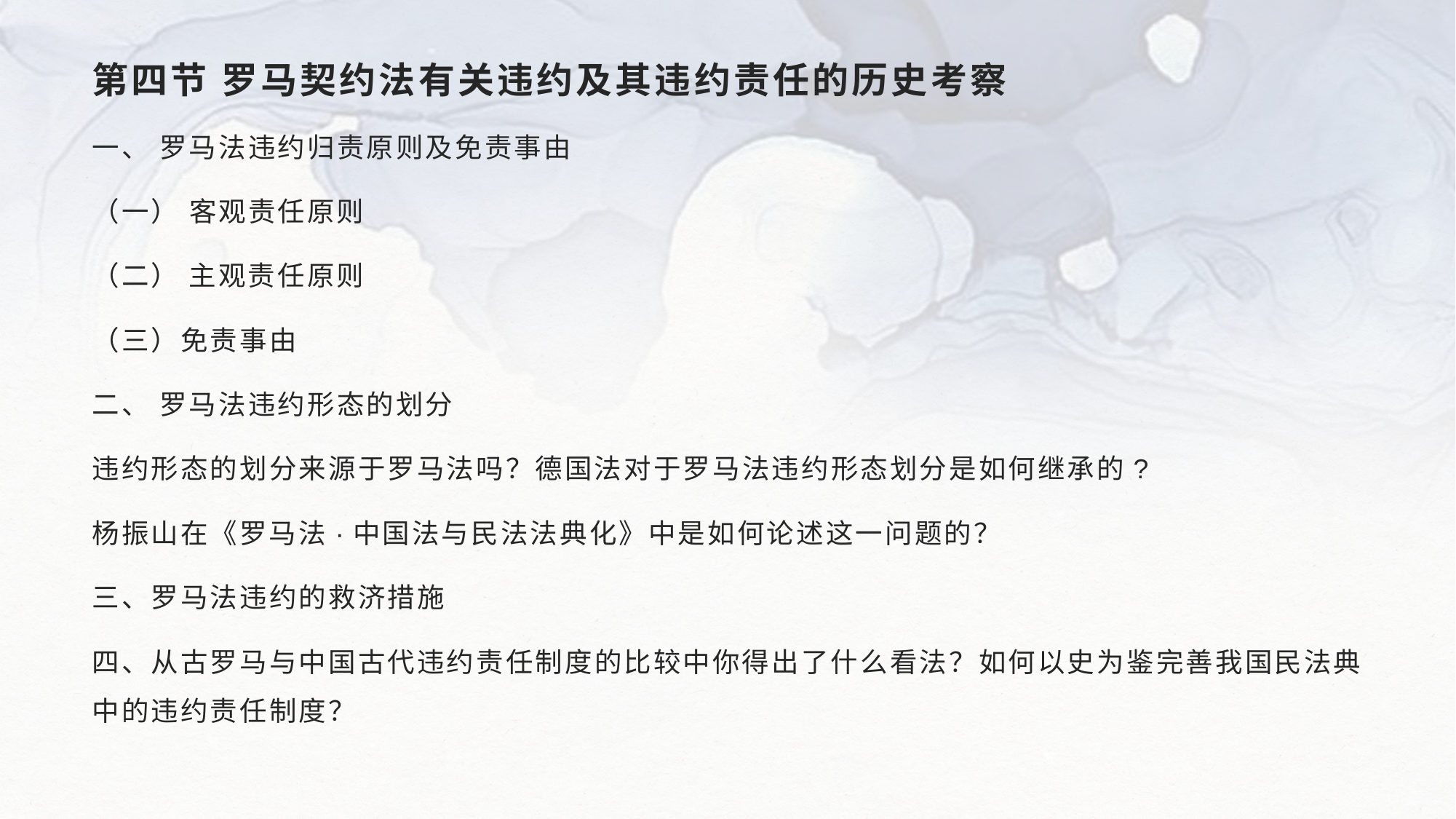

# 第四节 罗马契约法有关违约及其违约责任的历史考察
一、 罗马法违约归责原则及免责事由
（一） 客观责任原则
（二） 主观责任原则
（三）免责事由
二、 罗马法违约形态的划分
违约形态的划分来源于罗马法吗？德国法对于罗马法违约形态划分是如何继承的?
杨振山在《罗马法·中国法与民法法典化》中是如何论述这一问题的？
三、罗马法违约的救济措施
四、从古罗马与中国古代违约责任制度的比较中你得出了什么看法？如何以史为鉴完善我国民法典中的违约责任制度？